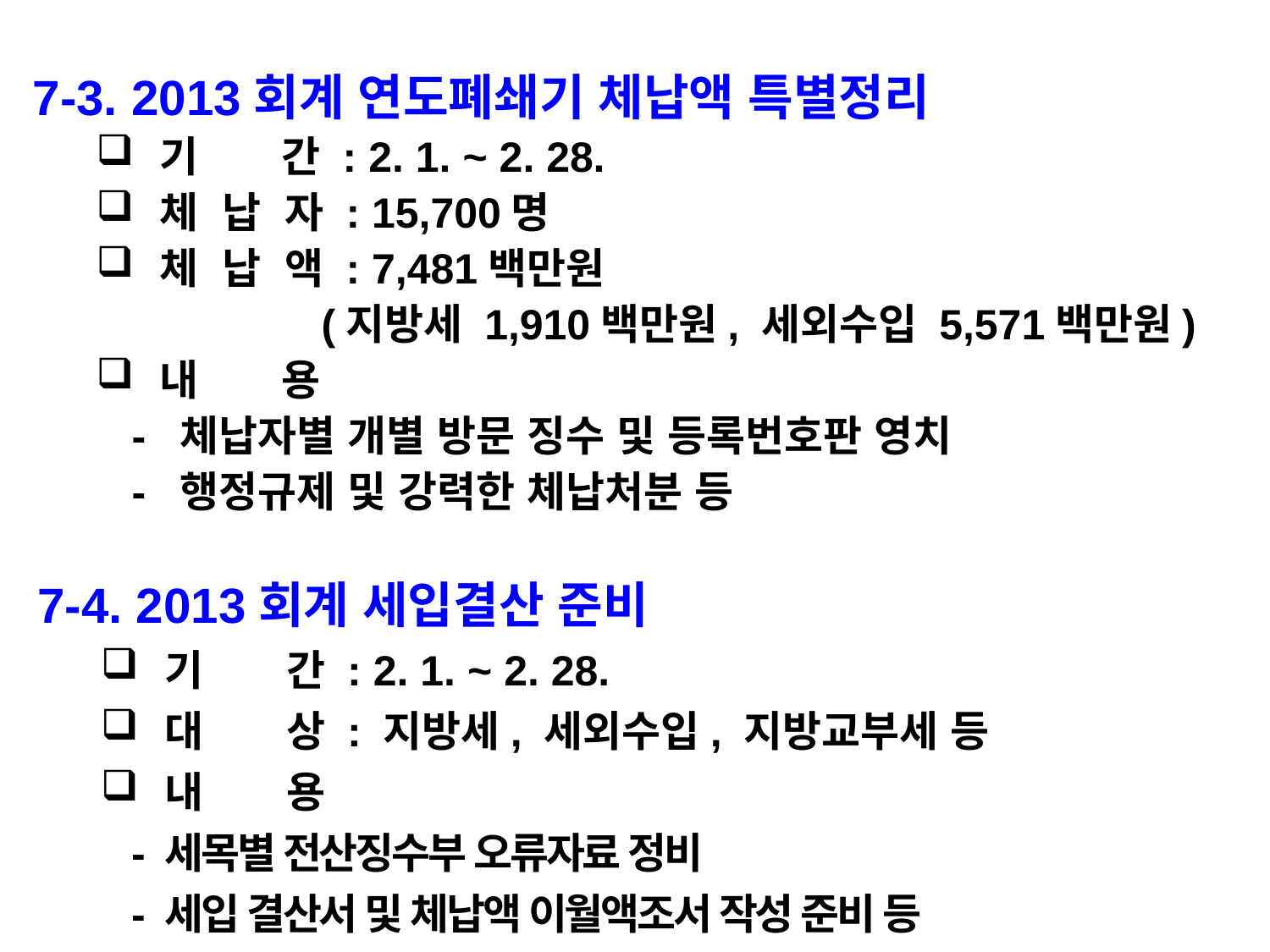

7-3. 2013회계 연도폐쇄기 체납액 특별정리
기       간 : 2. 1. ~ 2. 28.
체  납  자 : 15,700명
체  납  액 : 7,481백만원
                   (지방세 1,910백만원, 세외수입 5,571백만원)
내       용
   -  체납자별 개별 방문 징수 및 등록번호판 영치
   -  행정규제 및 강력한 체납처분 등
7-4. 2013회계 세입결산 준비
기       간 : 2. 1. ~ 2. 28.
대       상 : 지방세, 세외수입, 지방교부세 등
내       용
   - 세목별 전산징수부 오류자료 정비
   - 세입 결산서 및 체납액 이월액조서 작성 준비 등